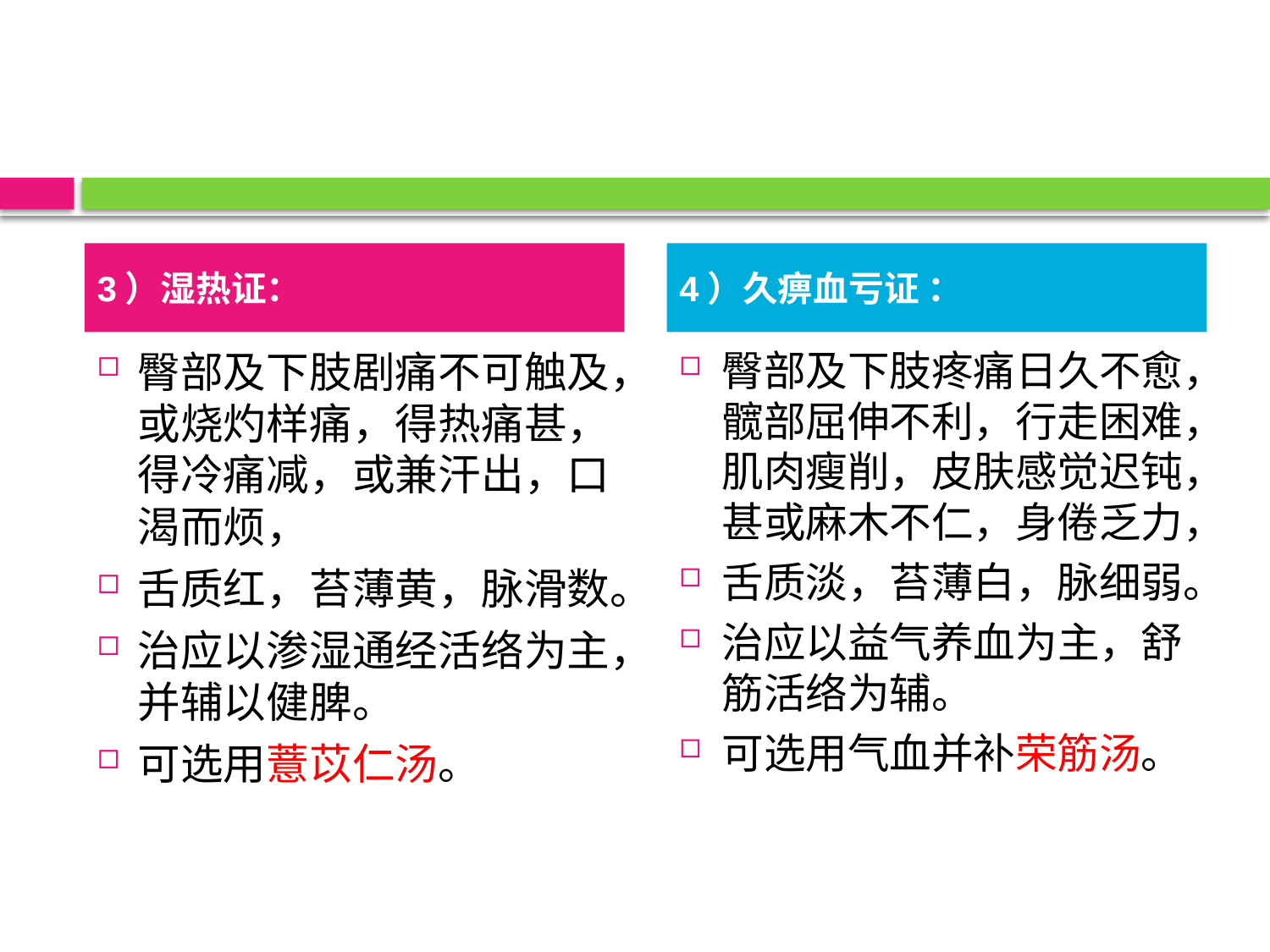

#
3）湿热证：
4）久痹血亏证 ：
臀部及下肢剧痛不可触及，或烧灼样痛，得热痛甚，得冷痛减，或兼汗出，口渴而烦，
舌质红，苔薄黄，脉滑数。
治应以渗湿通经活络为主，并辅以健脾。
可选用薏苡仁汤。

臀部及下肢疼痛日久不愈，髋部屈伸不利，行走困难，肌肉瘦削，皮肤感觉迟钝，甚或麻木不仁，身倦乏力，
舌质淡，苔薄白，脉细弱。
治应以益气养血为主，舒筋活络为辅。
可选用气血并补荣筋汤。